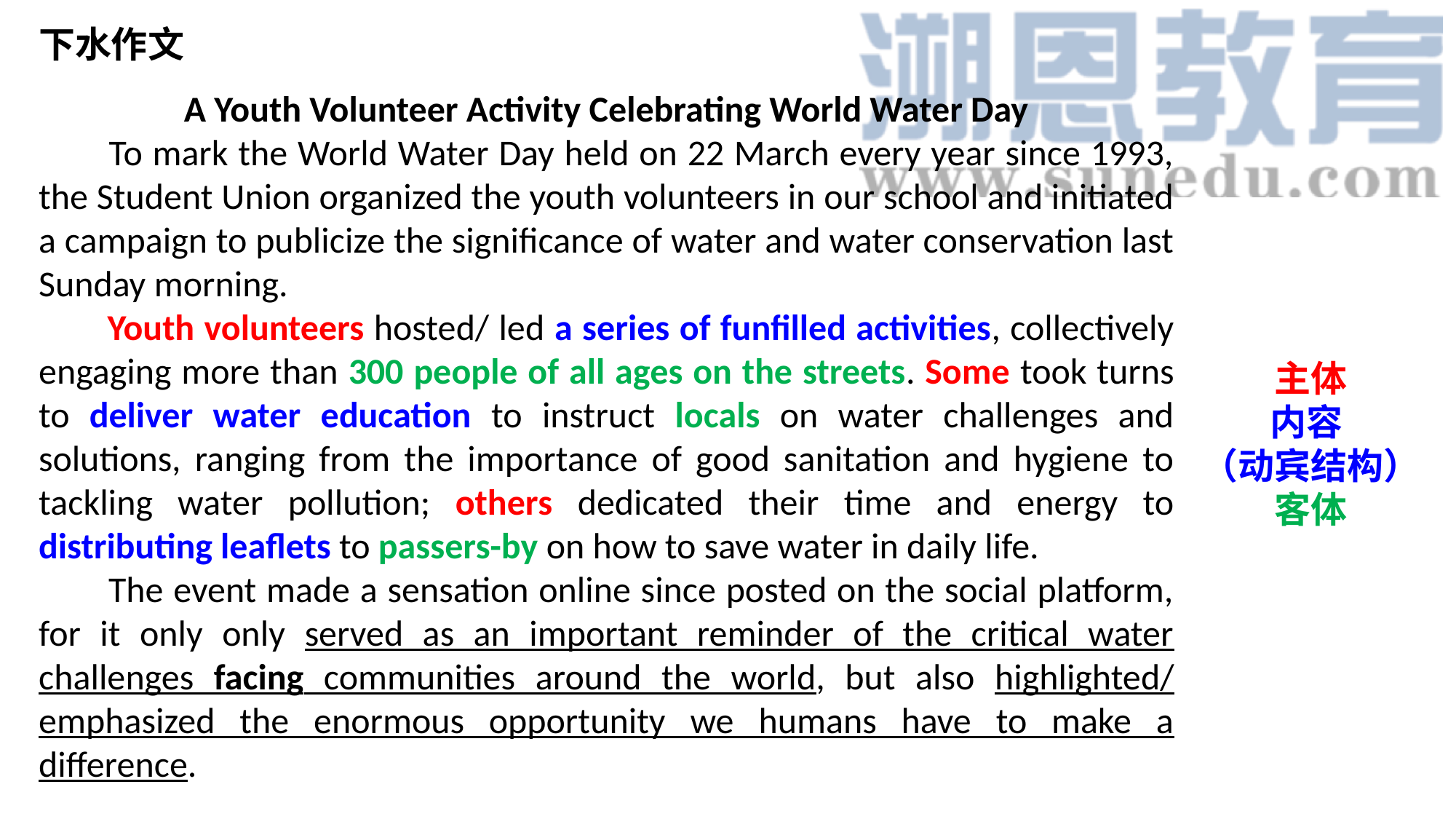

下水作文
A Youth Volunteer Activity Celebrating World Water Day
       To mark the World Water Day held on 22 March every year since 1993, the Student Union organized the youth volunteers in our school and initiated a campaign to publicize the significance of water and water conservation last Sunday morning.
       Youth volunteers hosted/ led a series of funfilled activities, collectively engaging more than 300 people of all ages on the streets. Some took turns to deliver water education to instruct locals on water challenges and solutions, ranging from the importance of good sanitation and hygiene to tackling water pollution; others dedicated their time and energy to distributing leaflets to passers-by on how to save water in daily life.
       The event made a sensation online since posted on the social platform, for it only only served as an important reminder of the critical water challenges facing communities around the world, but also highlighted/ emphasized the enormous opportunity we humans have to make a difference.
主体
内容
（动宾结构）
客体